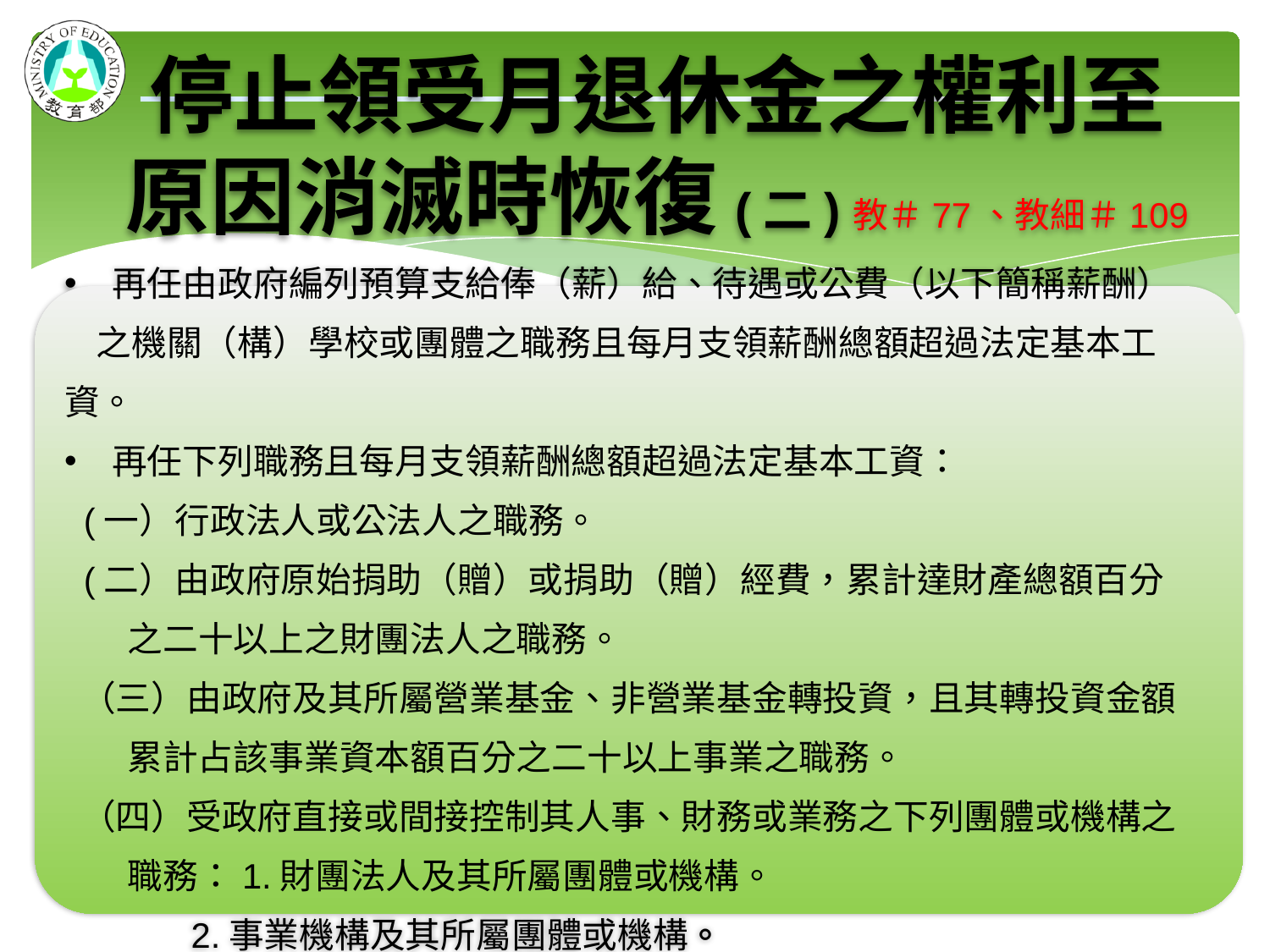

# 停止領受月退休金之權利至 原因消滅時恢復 (二)教＃77、教細＃109
再任由政府編列預算支給俸（薪）給、待遇或公費（以下簡稱薪酬）
   之機關（構）學校或團體之職務且每月支領薪酬總額超過法定基本工資。
再任下列職務且每月支領薪酬總額超過法定基本工資：
  (一）行政法人或公法人之職務。
  (二）由政府原始捐助（贈）或捐助（贈）經費，累計達財產總額百分
       之二十以上之財團法人之職務。
 （三）由政府及其所屬營業基金、非營業基金轉投資，且其轉投資金額
       累計占該事業資本額百分之二十以上事業之職務。
 （四）受政府直接或間接控制其人事、財務或業務之下列團體或機構之
       職務：1.財團法人及其所屬團體或機構。
             2.事業機構及其所屬團體或機構。